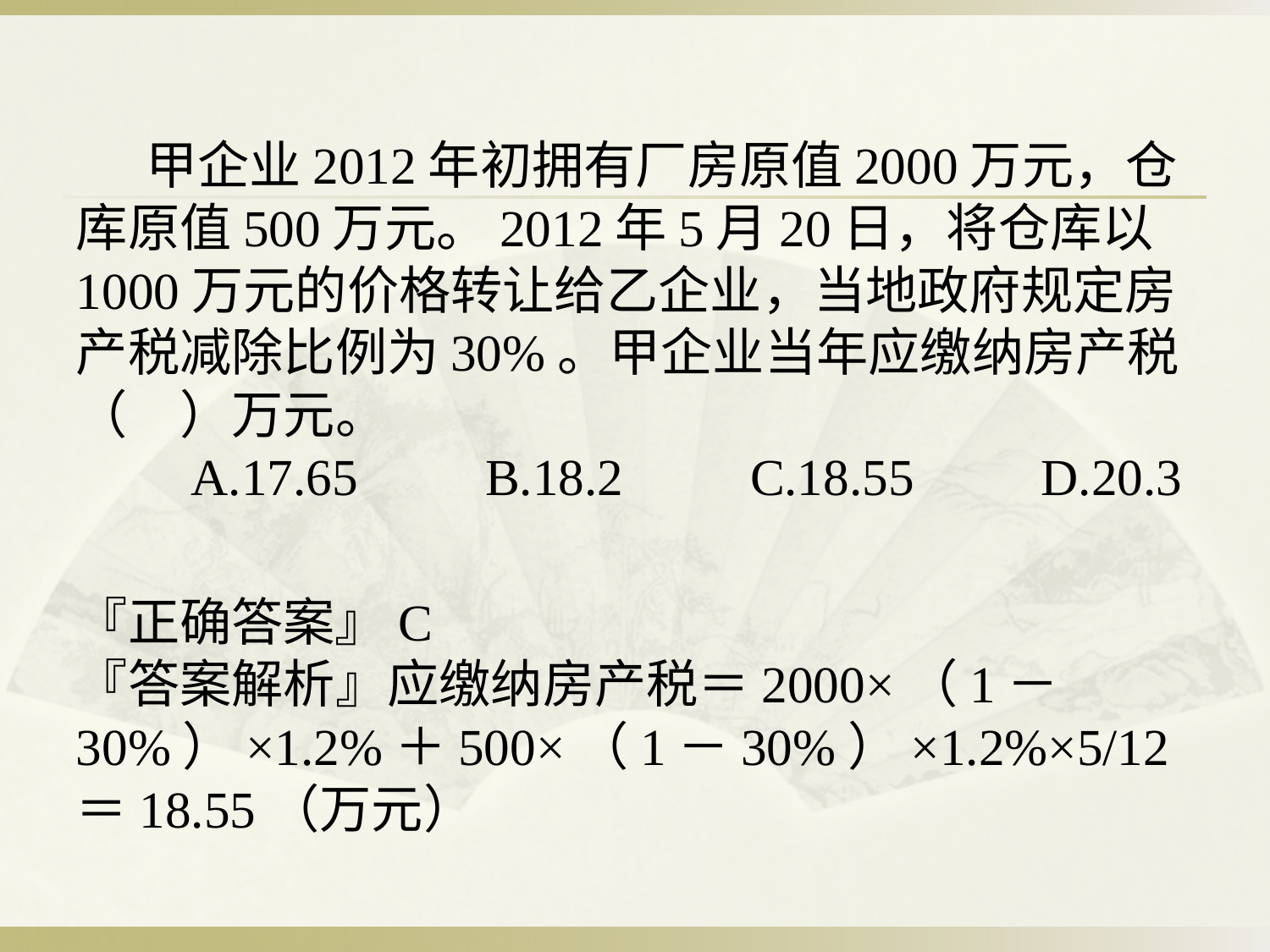

甲企业2012年初拥有厂房原值2000万元，仓库原值500万元。2012年5月20日，将仓库以1000万元的价格转让给乙企业，当地政府规定房产税减除比例为30%。甲企业当年应缴纳房产税（　）万元。
　　A.17.65　　B.18.2　　C.18.55　　D.20.3

『正确答案』C
『答案解析』应缴纳房产税＝2000×（1－30%）×1.2%＋500×（1－30%）×1.2%×5/12＝18.55（万元）